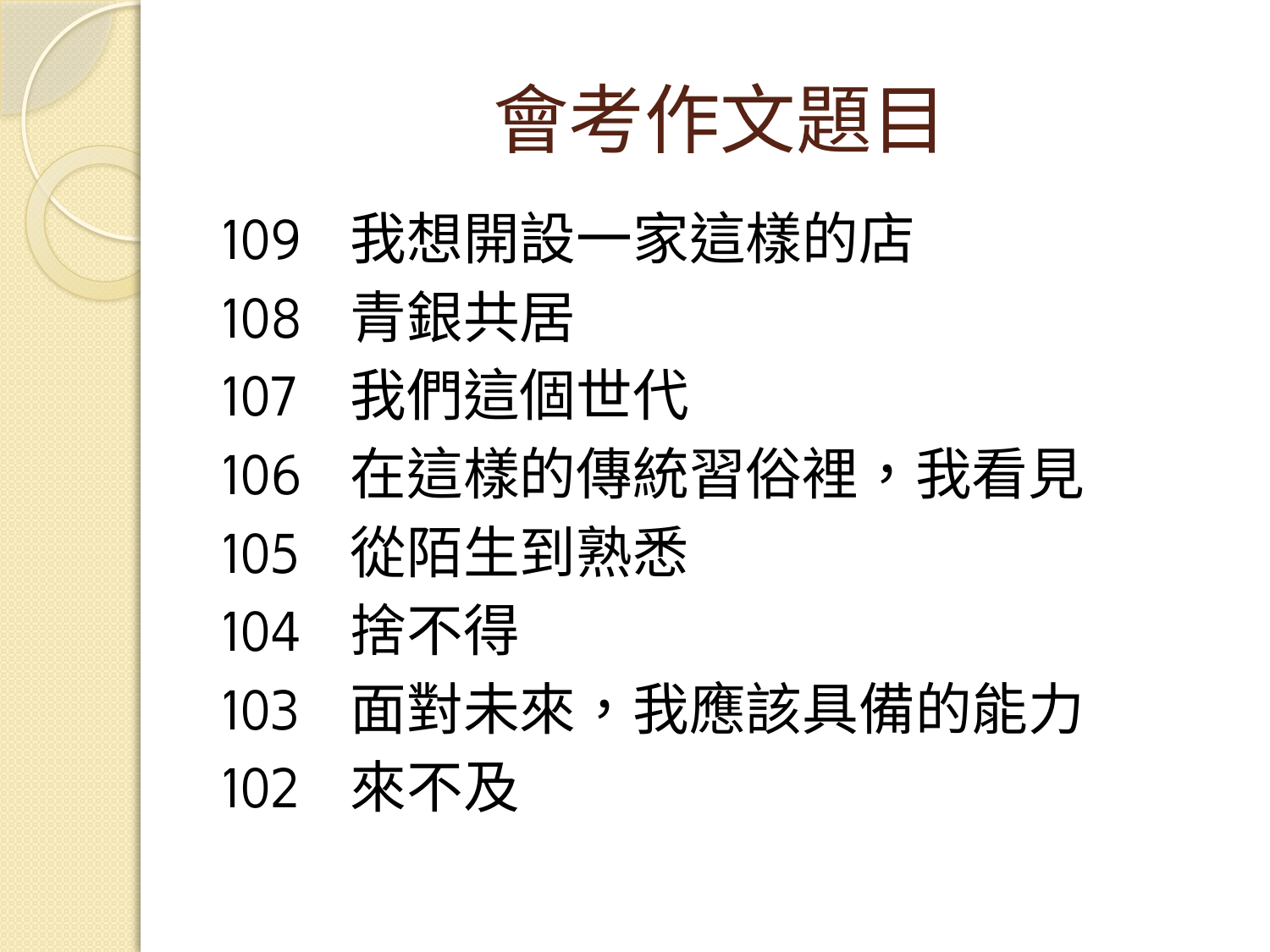

# 會考作文題目
109	我想開設一家這樣的店
108	青銀共居
107	我們這個世代
106	在這樣的傳統習俗裡，我看見
105	從陌生到熟悉
104	捨不得
103	面對未來，我應該具備的能力
102	來不及